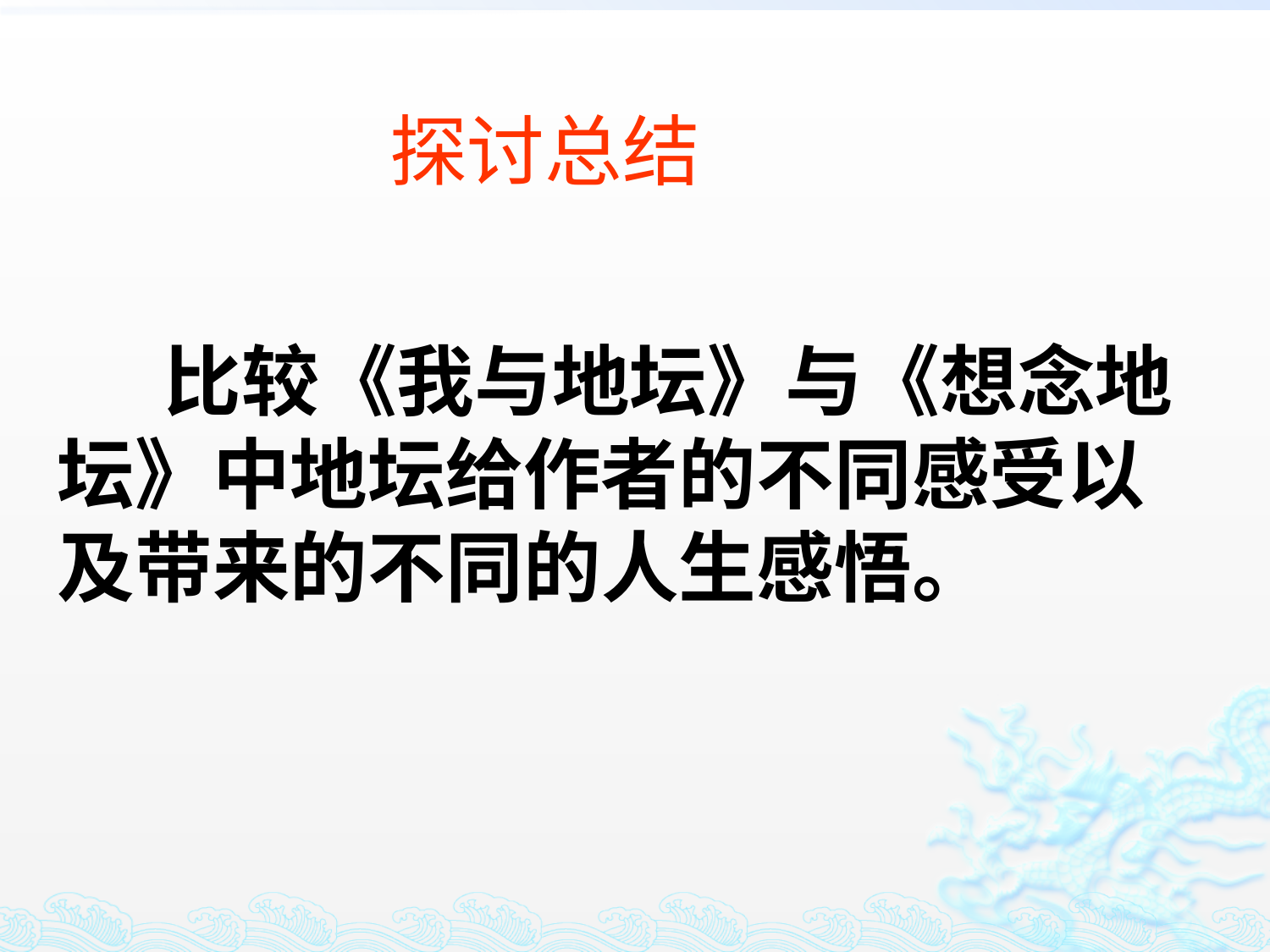

探讨总结
     比较《我与地坛》与《想念地坛》中地坛给作者的不同感受以及带来的不同的人生感悟。